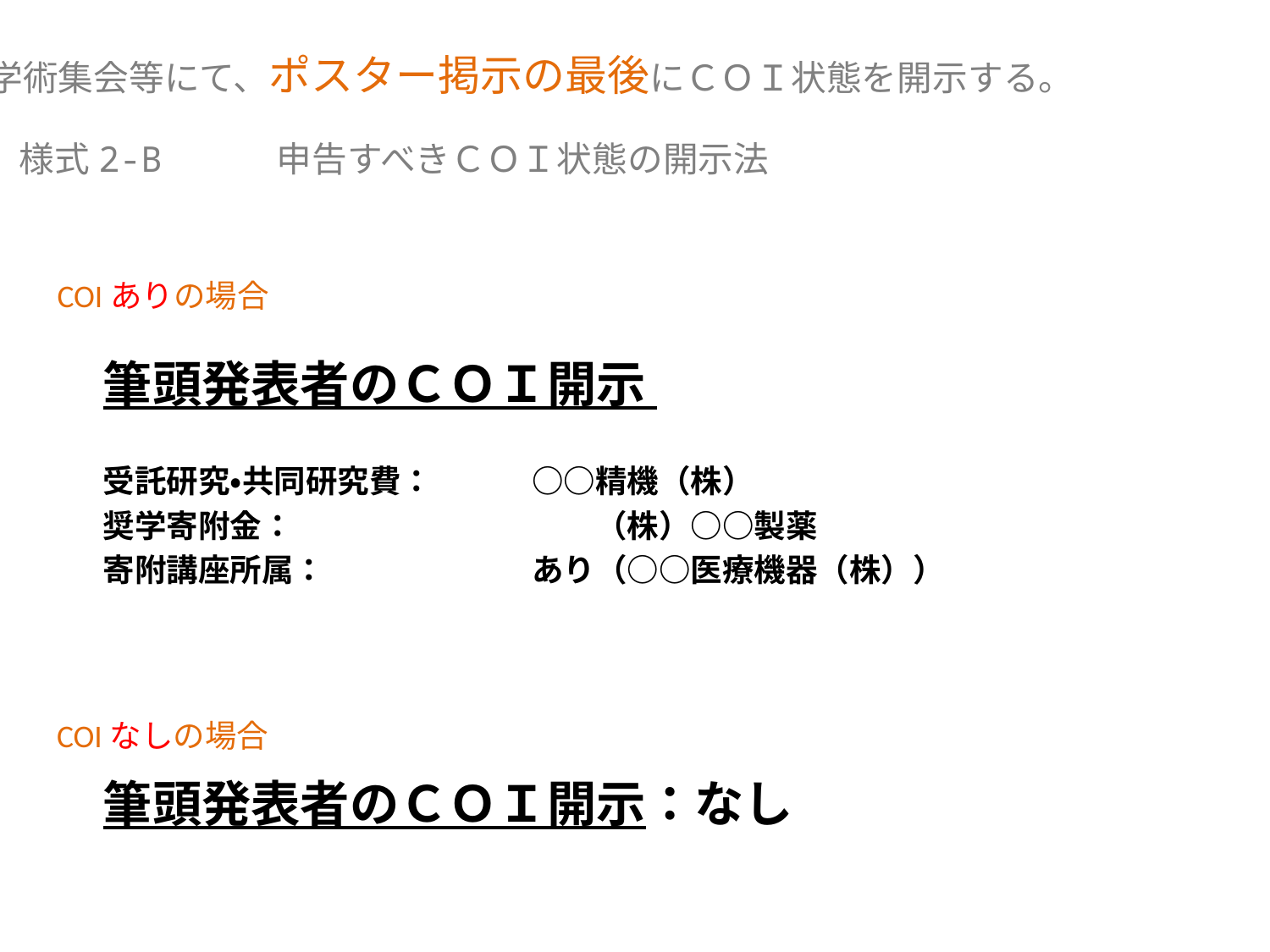

学術集会等にて、ポスター掲示の最後にＣＯＩ状態を開示する。

　様式2-B　　　申告すべきＣＯＩ状態の開示法
COIありの場合
筆頭発表者のＣＯＩ開示

受託研究・共同研究費：	○○精機（株）
奨学寄附金：	　　　　　　（株）○○製薬
寄附講座所属：　　　　　　	あり（○○医療機器（株））

COIなしの場合
筆頭発表者のＣＯＩ開示：なし